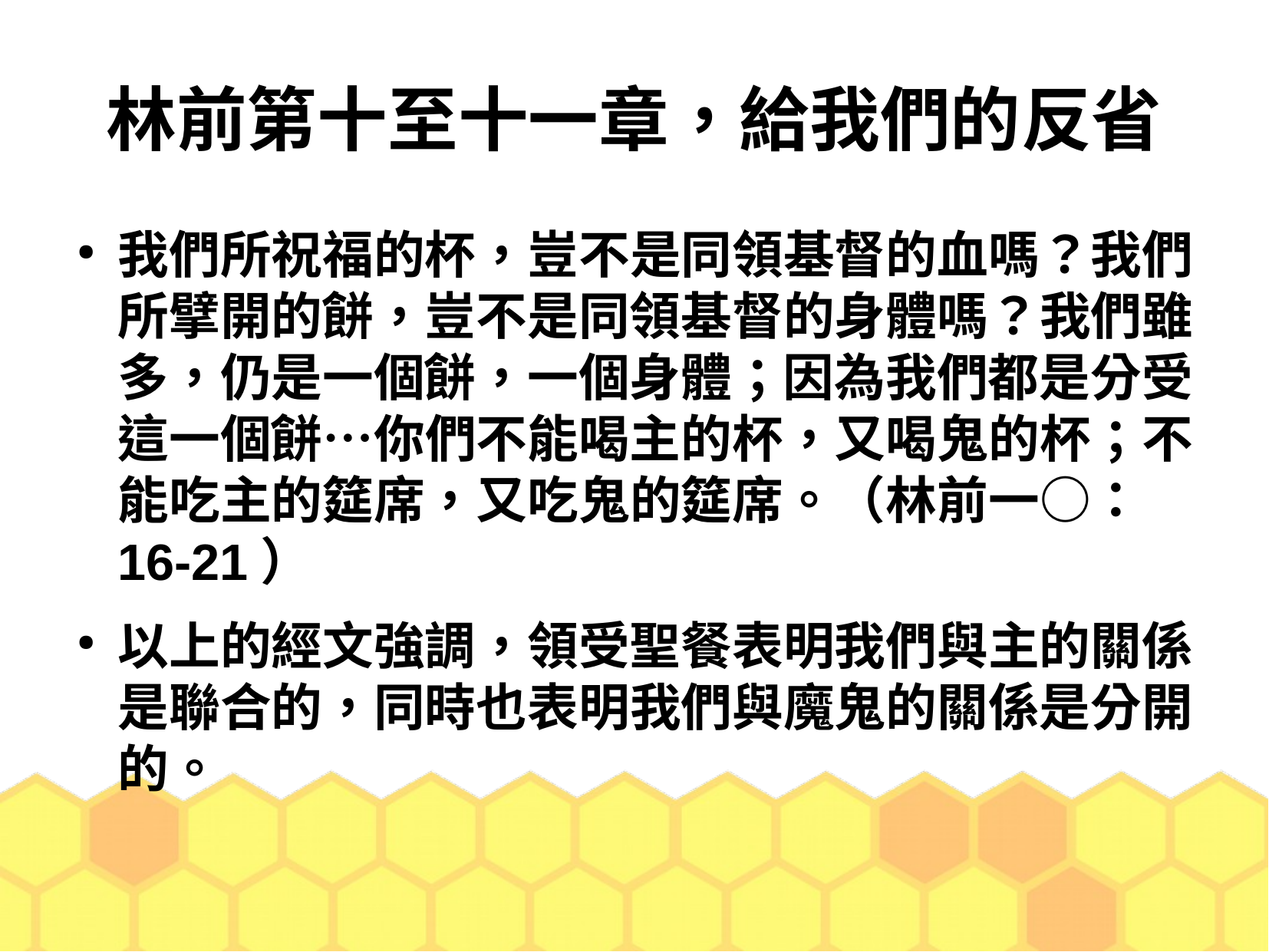

林前第十至十一章，給我們的反省
我們所祝福的杯，豈不是同領基督的血嗎？我們所擘開的餅，豈不是同領基督的身體嗎？我們雖多，仍是一個餅，一個身體；因為我們都是分受這一個餅…你們不能喝主的杯，又喝鬼的杯；不能吃主的筵席，又吃鬼的筵席。（林前一○：16-21）
以上的經文強調，領受聖餐表明我們與主的關係是聯合的，同時也表明我們與魔鬼的關係是分開的。